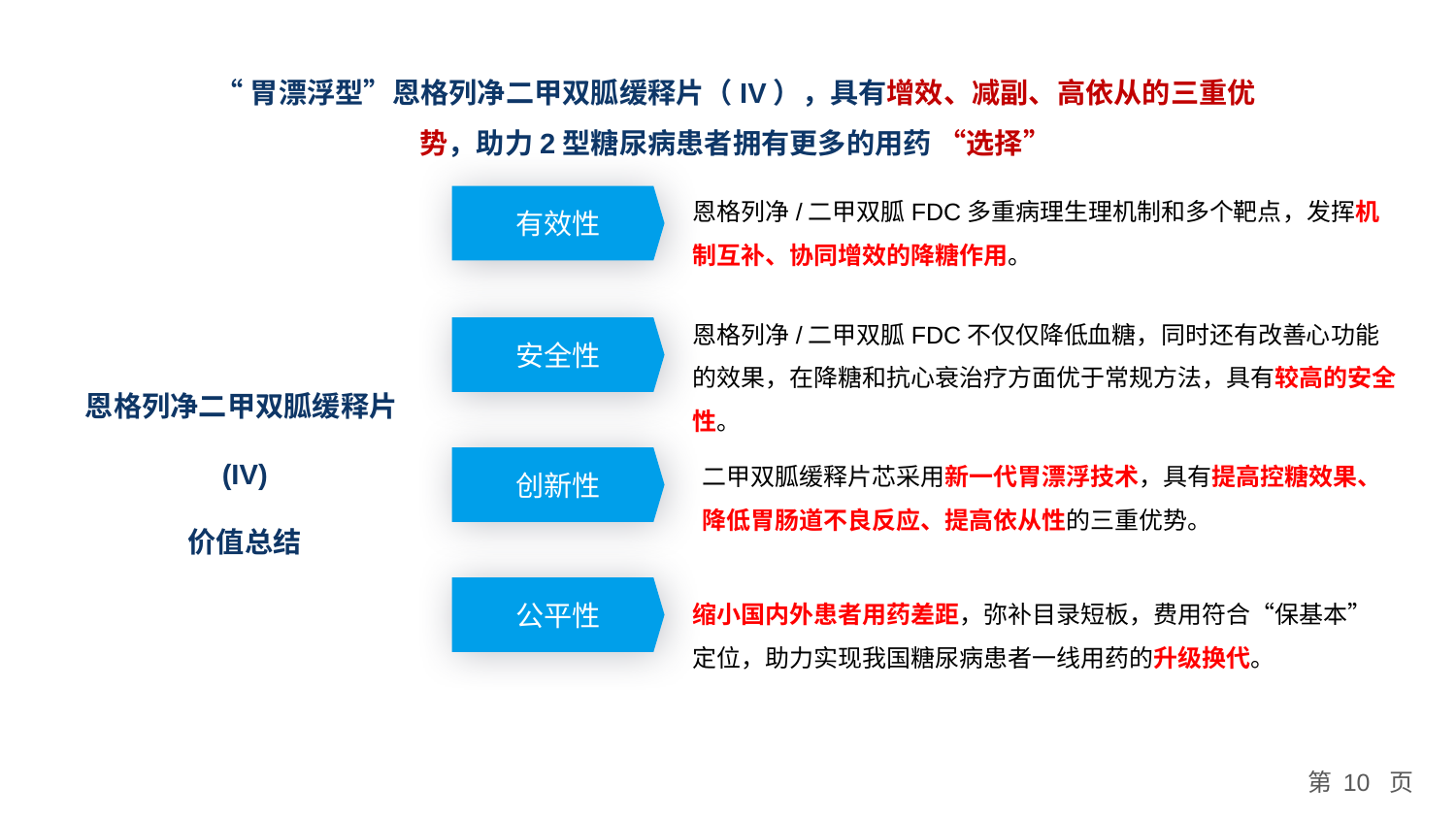

“胃漂浮型”恩格列净二甲双胍缓释片（IV），具有增效、减副、高依从的三重优势，助力2型糖尿病患者拥有更多的用药 “选择”
恩格列净/二甲双胍FDC多重病理生理机制和多个靶点，发挥机制互补、协同增效的降糖作用。
有效性
恩格列净/二甲双胍FDC不仅仅降低血糖，同时还有改善心功能的效果，在降糖和抗心衰治疗方面优于常规方法，具有较高的安全性。
安全性
恩格列净二甲双胍缓释片(IV)
价值总结
二甲双胍缓释片芯采用新一代胃漂浮技术，具有提高控糖效果、降低胃肠道不良反应、提高依从性的三重优势。
创新性
公平性
缩小国内外患者用药差距，弥补目录短板，费用符合“保基本”定位，助力实现我国糖尿病患者一线用药的升级换代。